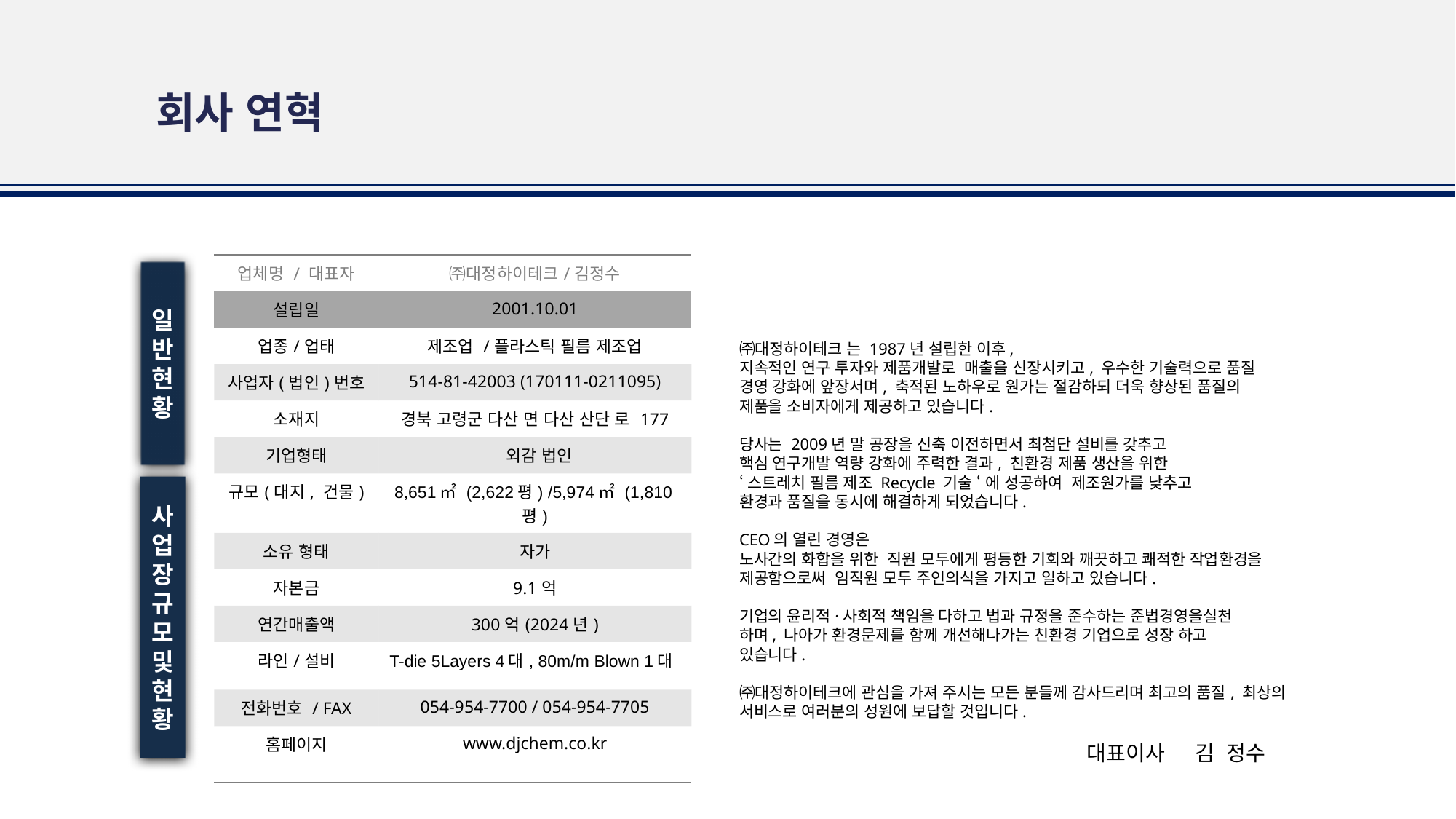

회사 연혁
| 업체명 / 대표자 | ㈜대정하이테크/김정수 |
| --- | --- |
| 설립일 | 2001.10.01 |
| 업종/업태 | 제조업 /플라스틱 필름 제조업 |
| 사업자(법인)번호 | 514-81-42003 (170111-0211095) |
| 소재지 | 경북 고령군 다산 면 다산 산단 로 177 |
| 기업형태 | 외감 법인 |
| 규모(대지, 건물) | 8,651㎡ (2,622평) /5,974㎡ (1,810평) |
| 소유 형태 | 자가 |
| 자본금 | 9.1억 |
| 연간매출액 | 300억(2024년) |
| 라인/설비 | T-die 5Layers 4대, 80m/m Blown 1대 |
| 전화번호 / FAX | 054-954-7700 / 054-954-7705 |
| 홈페이지 | www.djchem.co.kr |
일
반
현
황
㈜대정하이테크 는 1987년 설립한 이후,
지속적인 연구 투자와 제품개발로  매출을 신장시키고, 우수한 기술력으로 품질 경영 강화에 앞장서며, 축적된 노하우로 원가는 절감하되 더욱 향상된 품질의 제품을 소비자에게 제공하고 있습니다.

당사는 2009년 말 공장을 신축 이전하면서 최첨단 설비를 갖추고
핵심 연구개발 역량 강화에 주력한 결과, 친환경 제품 생산을 위한
‘스트레치 필름 제조 Recycle 기술 ‘ 에 성공하여  제조원가를 낮추고
환경과 품질을 동시에 해결하게 되었습니다.

CEO의 열린 경영은
노사간의 화합을 위한  직원 모두에게 평등한 기회와 깨끗하고 쾌적한 작업환경을  제공함으로써  임직원 모두 주인의식을 가지고 일하고 있습니다.
기업의 윤리적·사회적 책임을 다하고 법과 규정을 준수하는 준법경영을실천
하며, 나아가 환경문제를 함께 개선해나가는 친환경 기업으로 성장 하고
있습니다.
㈜대정하이테크에 관심을 가져 주시는 모든 분들께 감사드리며 최고의 품질, 최상의 서비스로 여러분의 성원에 보답할 것입니다.

                                                         대표이사     김  정수
사
업
장
규모
및 현
황